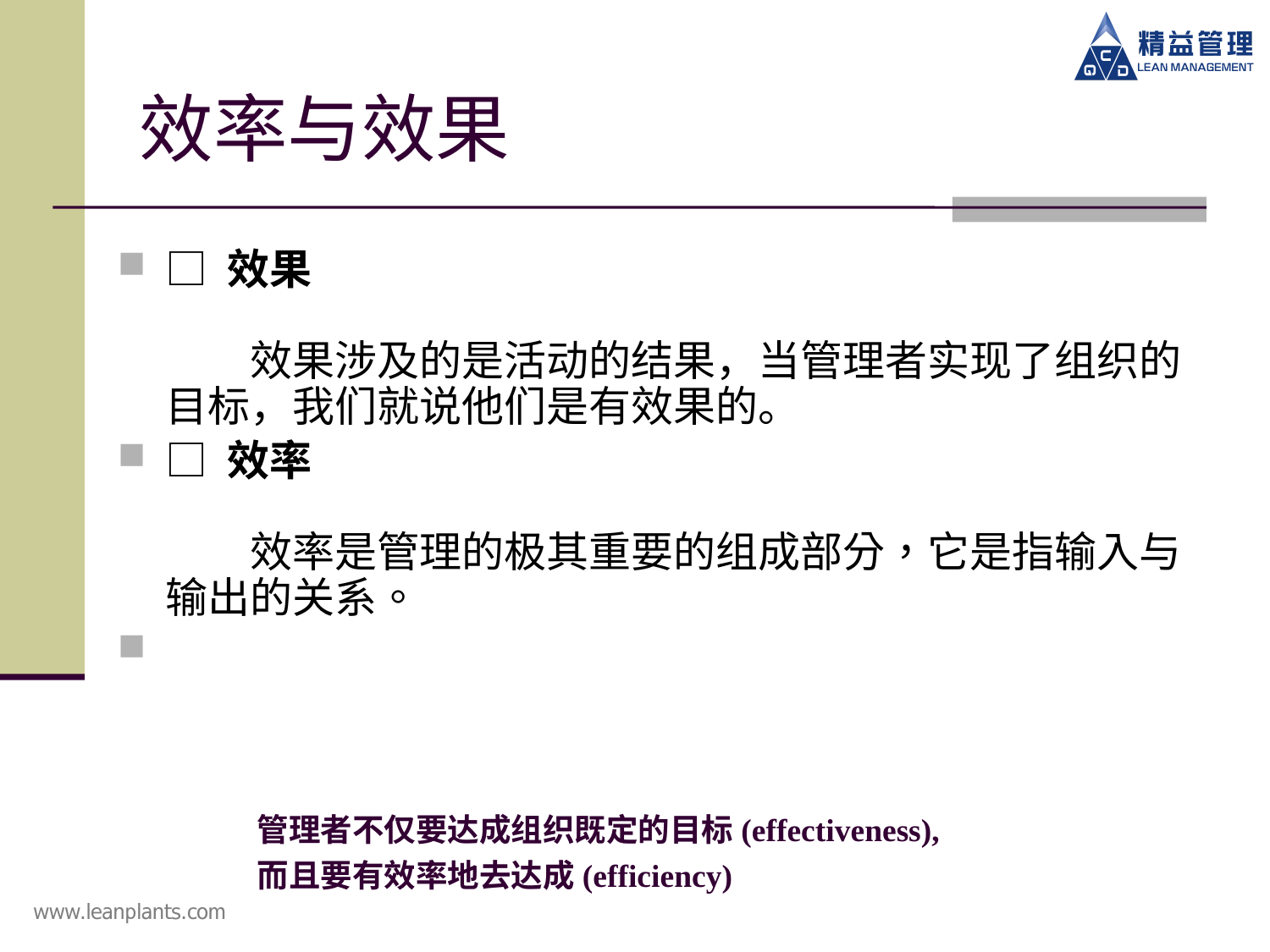

# 效率与效果
□ 效果
　　效果涉及的是活动的结果，当管理者实现了组织的目标，我们就说他们是有效果的。
□ 效率
　　效率是管理的极其重要的组成部分，它是指输入与输出的关系。

管理者不仅要达成组织既定的目标(effectiveness), 而且要有效率地去达成(efficiency)